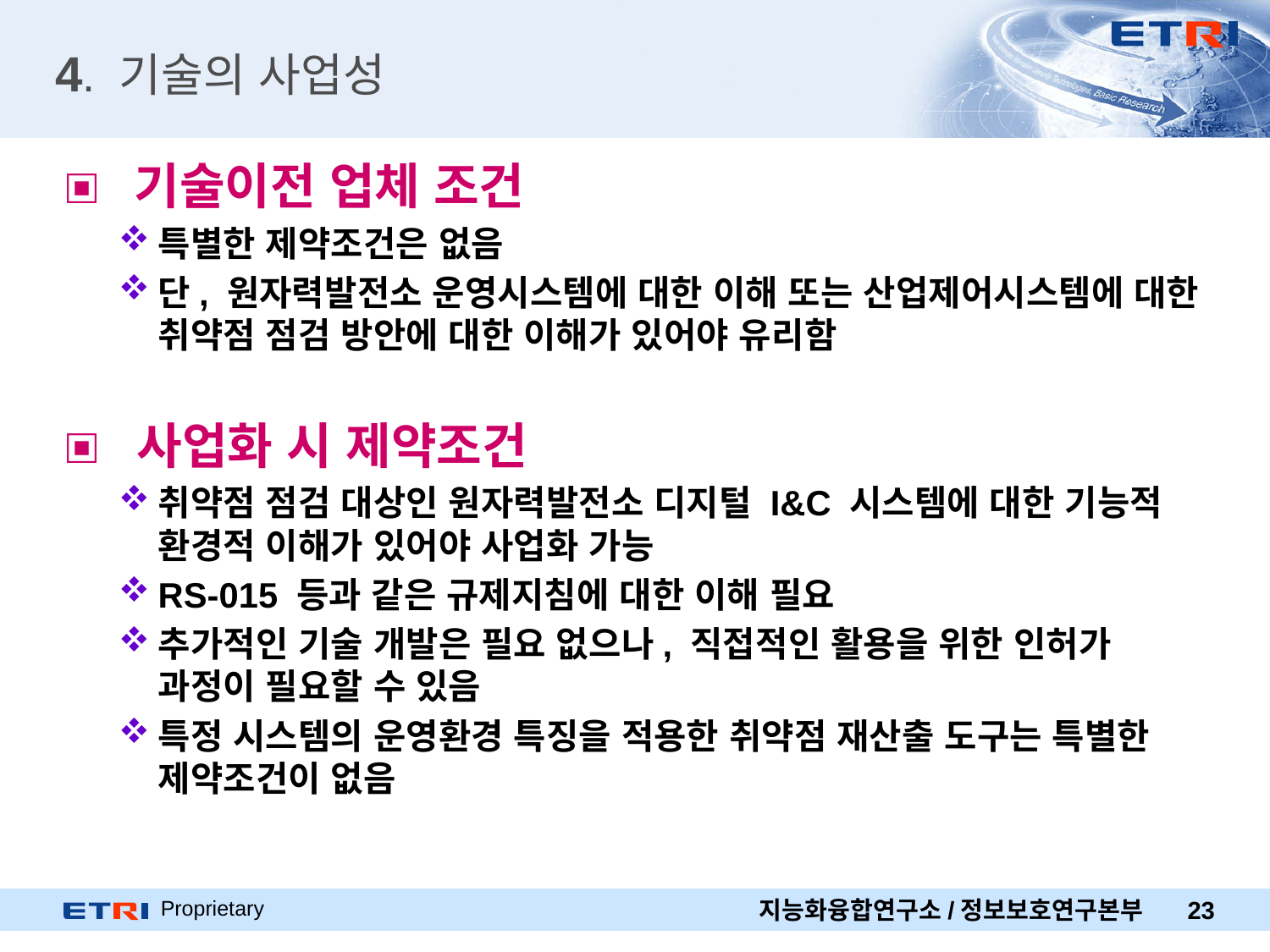

# 4. 기술의 사업성
 기술이전 업체 조건
특별한 제약조건은 없음
단, 원자력발전소 운영시스템에 대한 이해 또는 산업제어시스템에 대한 취약점 점검 방안에 대한 이해가 있어야 유리함

 사업화 시 제약조건
취약점 점검 대상인 원자력발전소 디지털 I&C 시스템에 대한 기능적 환경적 이해가 있어야 사업화 가능
RS-015 등과 같은 규제지침에 대한 이해 필요
추가적인 기술 개발은 필요 없으나, 직접적인 활용을 위한 인허가 과정이 필요할 수 있음
특정 시스템의 운영환경 특징을 적용한 취약점 재산출 도구는 특별한 제약조건이 없음

지능화융합연구소/정보보호연구본부
23